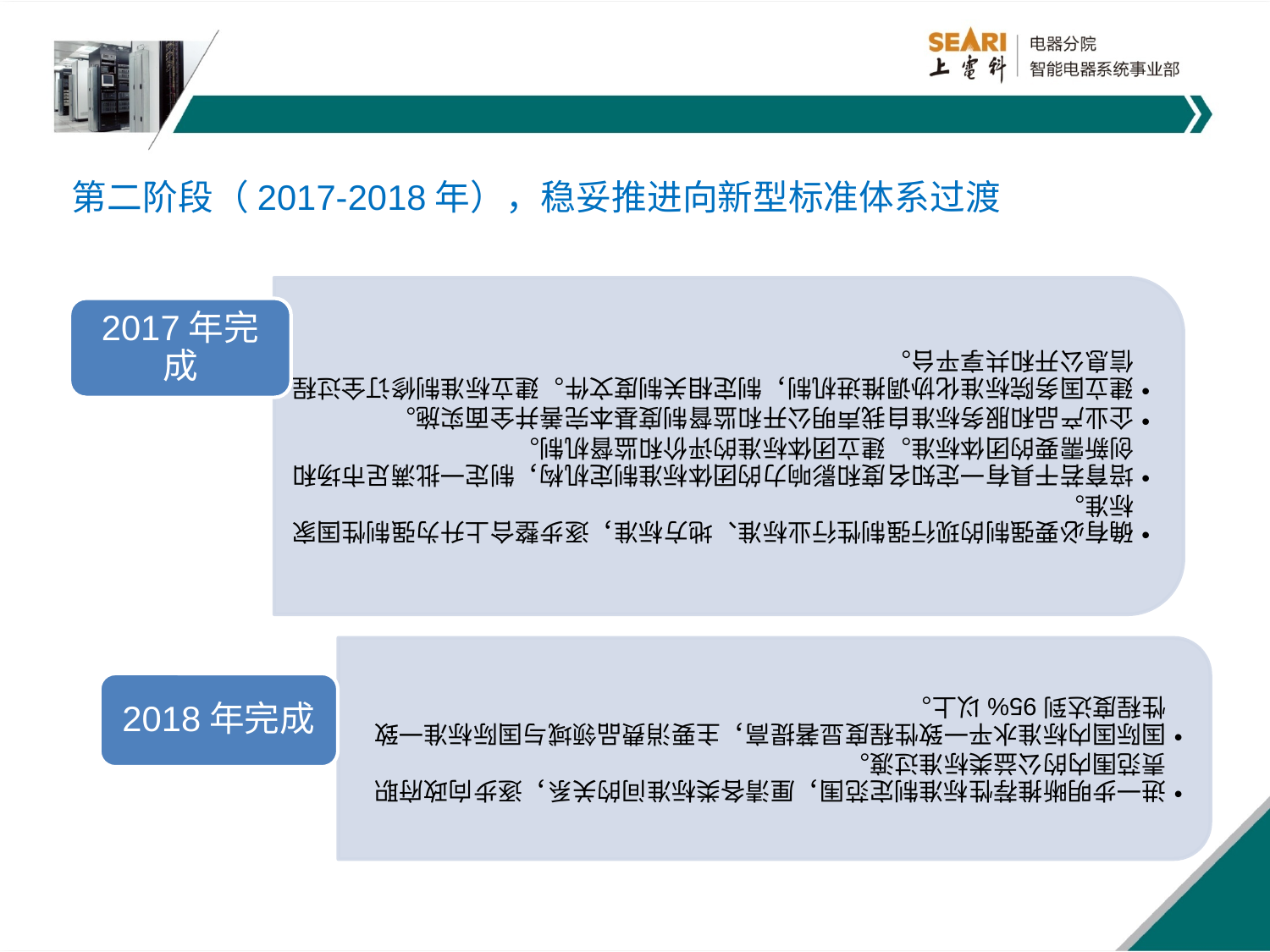

第二阶段（2017-2018年），稳妥推进向新型标准体系过渡
确有必要强制的现行强制性行业标准、地方标准，逐步整合上升为强制性国家标准。
培育若干具有一定知名度和影响力的团体标准制定机构，制定一批满足市场和创新需要的团体标准。建立团体标准的评价和监督机制。
企业产品和服务标准自我声明公开和监督制度基本完善并全面实施。
建立国务院标准化协调推进机制，制定相关制度文件。建立标准制修订全过程信息公开和共享平台。
2017年完成
进一步明晰推荐性标准制定范围，厘清各类标准间的关系，逐步向政府职责范围内的公益类标准过渡。
国际国内标准水平一致性程度显著提高，主要消费品领域与国际标准一致性程度达到95%以上。
2018年完成